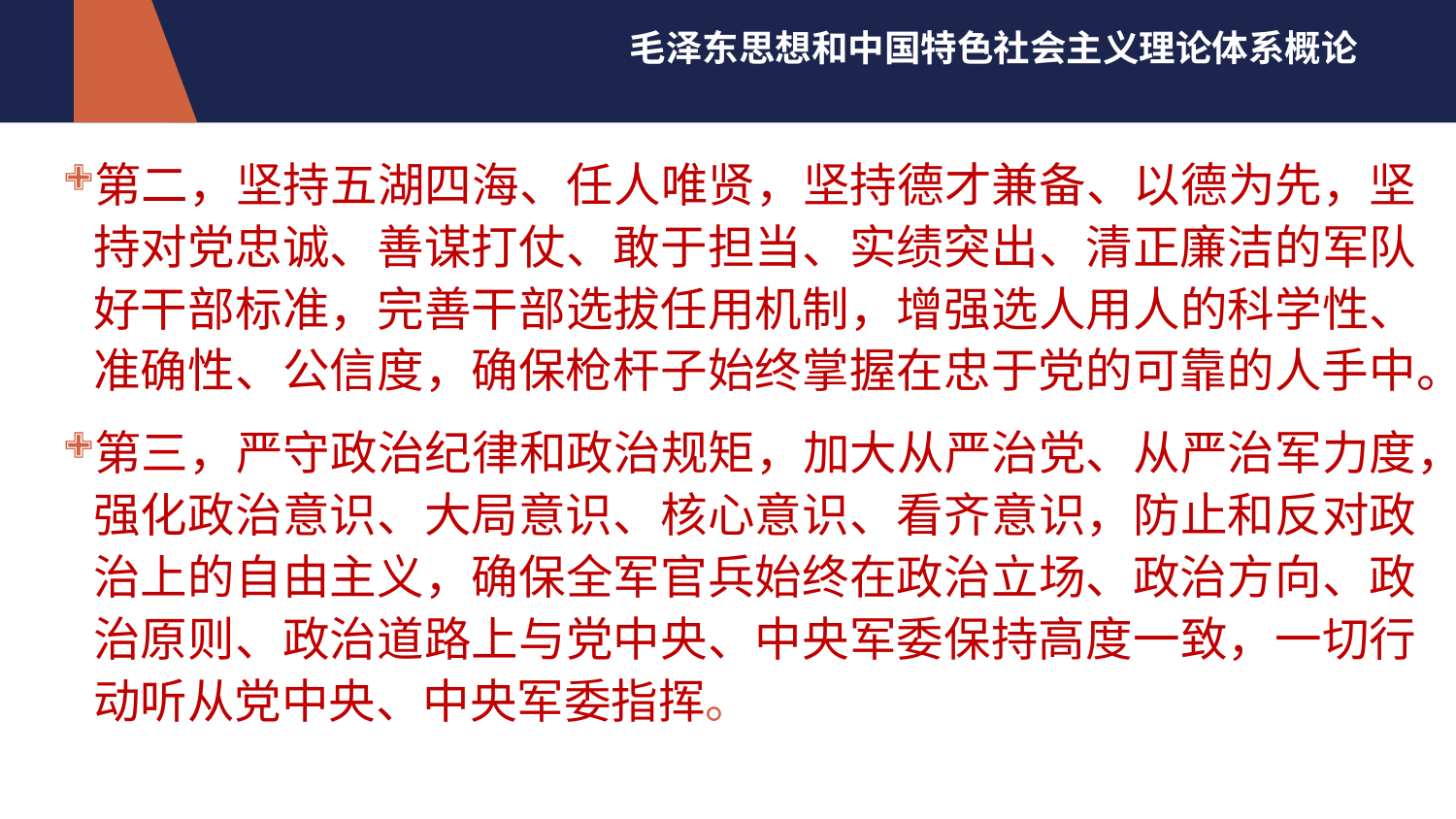

第二，坚持五湖四海、任人唯贤，坚持德才兼备、以德为先，坚持对党忠诚、善谋打仗、敢于担当、实绩突出、清正廉洁的军队好干部标准，完善干部选拔任用机制，增强选人用人的科学性、准确性、公信度，确保枪杆子始终掌握在忠于党的可靠的人手中。
第三，严守政治纪律和政治规矩，加大从严治党、从严治军力度，强化政治意识、大局意识、核心意识、看齐意识，防止和反对政治上的自由主义，确保全军官兵始终在政治立场、政治方向、政治原则、政治道路上与党中央、中央军委保持高度一致，一切行动听从党中央、中央军委指挥。